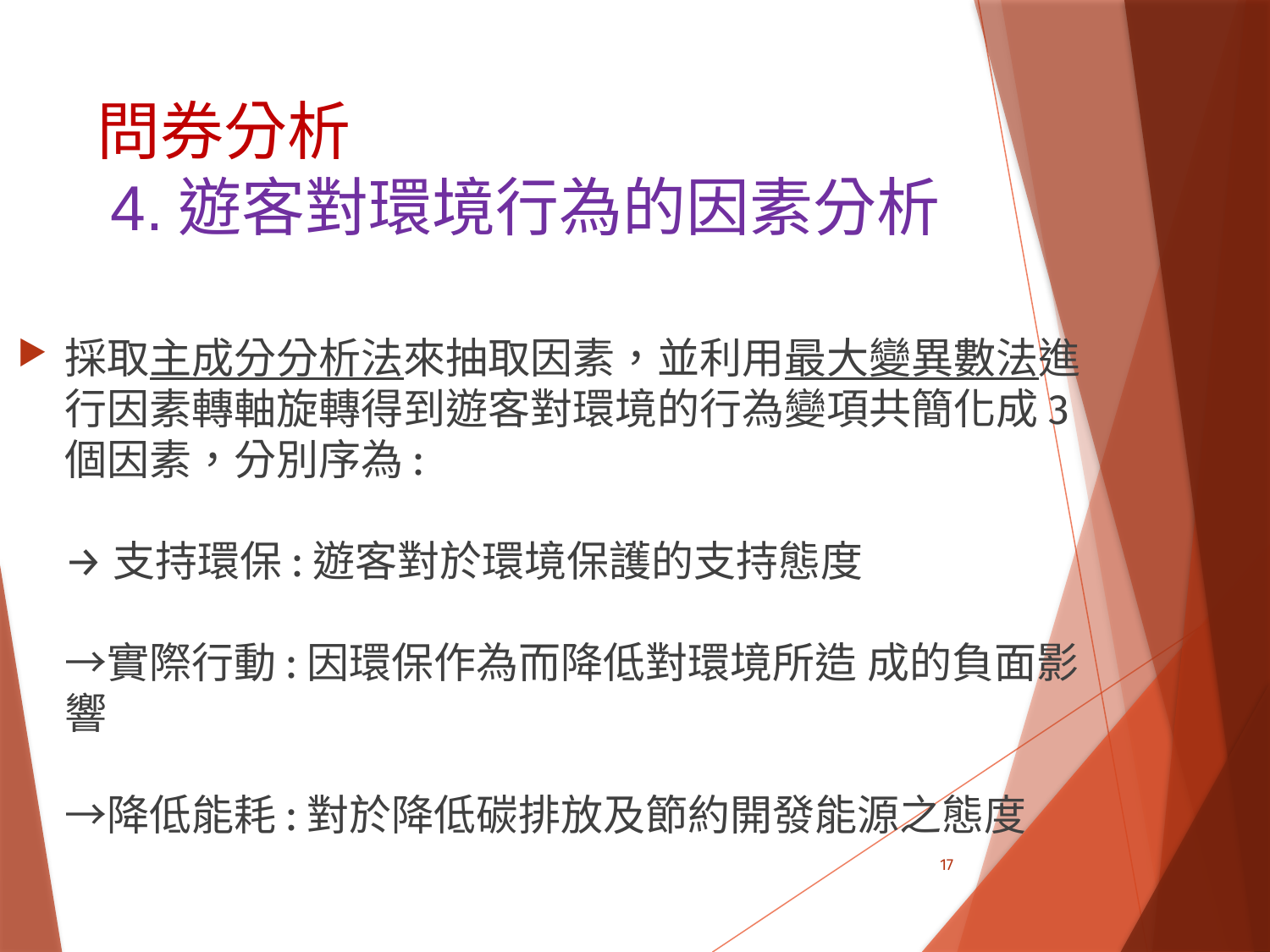

問券分析
4.遊客對環境行為的因素分析
採取主成分分析法來抽取因素，並利用最大變異數法進行因素轉軸旋轉得到遊客對環境的行為變項共簡化成3個因素，分別序為:
→支持環保:遊客對於環境保護的支持態度
→實際行動:因環保作為而降低對環境所造 成的負面影響
→降低能耗:對於降低碳排放及節約開發能源之態度
17